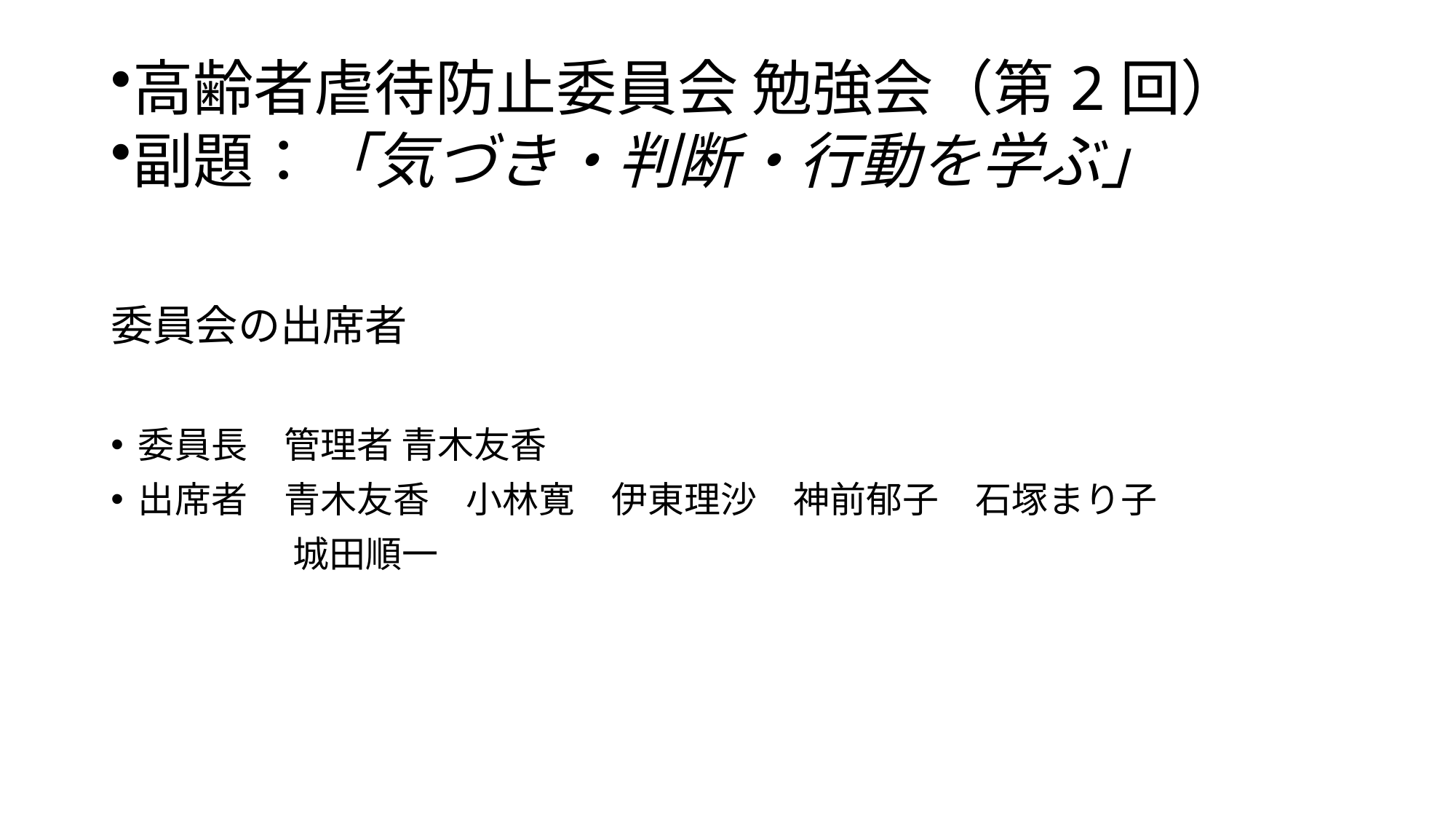

# 高齢者虐待防止委員会 勉強会（第2回）
副題：「気づき・判断・行動を学ぶ」
委員会の出席者

委員長　管理者 青木友香
出席者　青木友香　小林寛　伊東理沙　神前郁子　石塚まり子
　　　　　城田順一